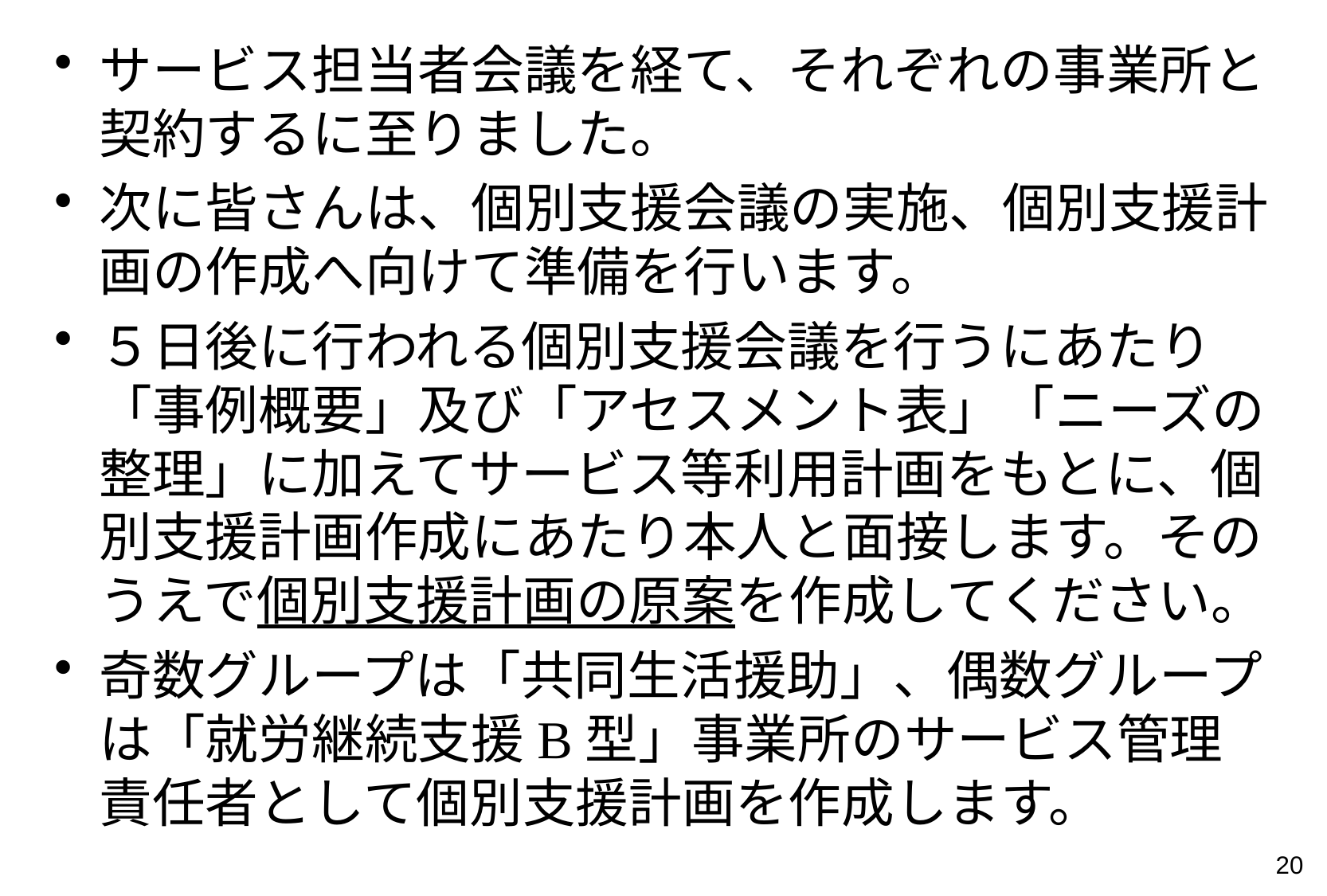

サービス担当者会議を経て、それぞれの事業所と契約するに至りました。
次に皆さんは、個別支援会議の実施、個別支援計画の作成へ向けて準備を行います。
５日後に行われる個別支援会議を行うにあたり「事例概要」及び「アセスメント表」「ニーズの整理」に加えてサービス等利用計画をもとに、個別支援計画作成にあたり本人と面接します。そのうえで個別支援計画の原案を作成してください。
奇数グループは「共同生活援助」、偶数グループは「就労継続支援B型」事業所のサービス管理責任者として個別支援計画を作成します。

20